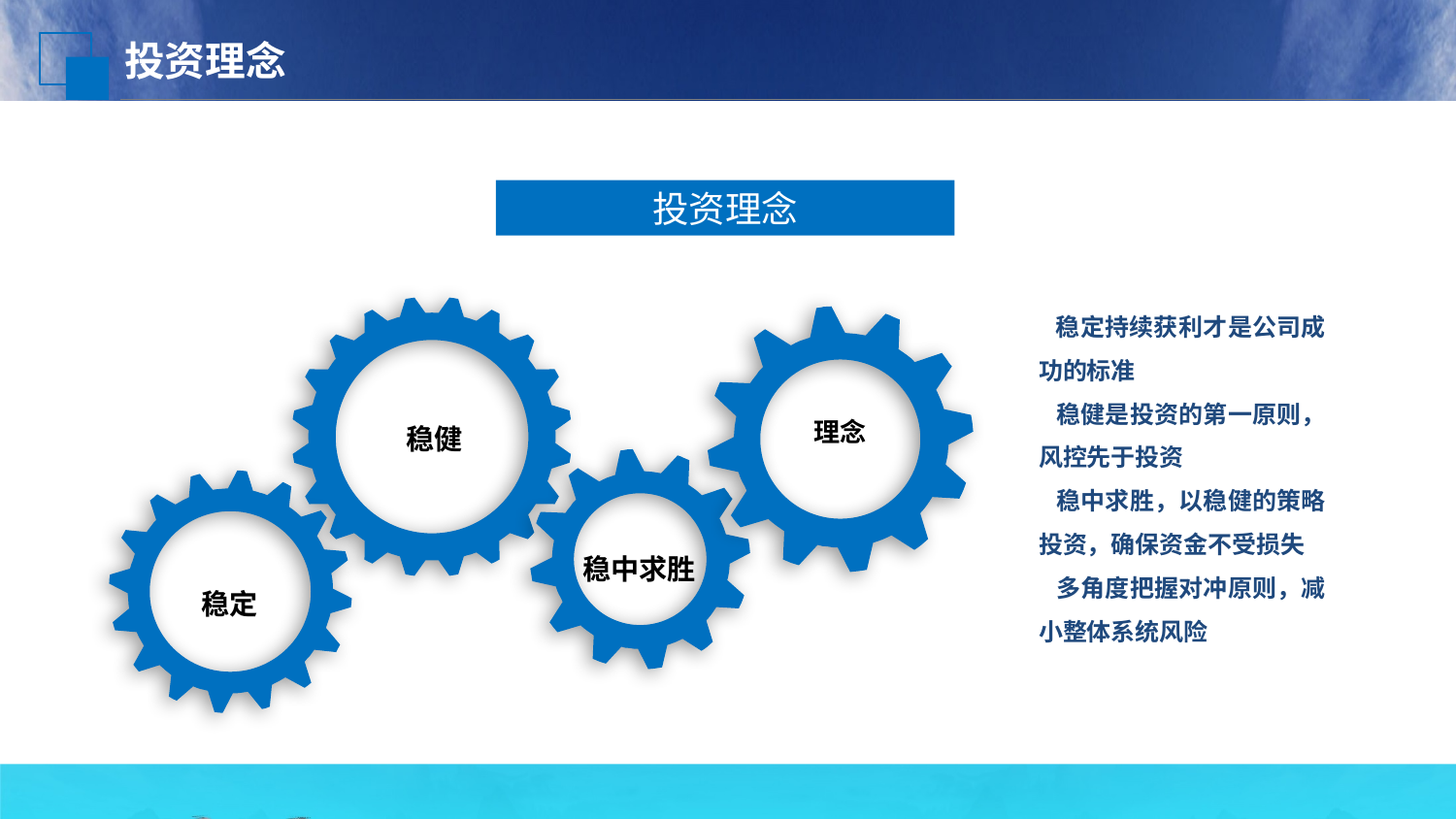

投资理念
投资理念
  稳定持续获利才是公司成功的标准
  稳健是投资的第一原则，风控先于投资
  稳中求胜，以稳健的策略投资，确保资金不受损失
  多角度把握对冲原则，减小整体系统风险

稳健
理念

稳中求胜
稳定